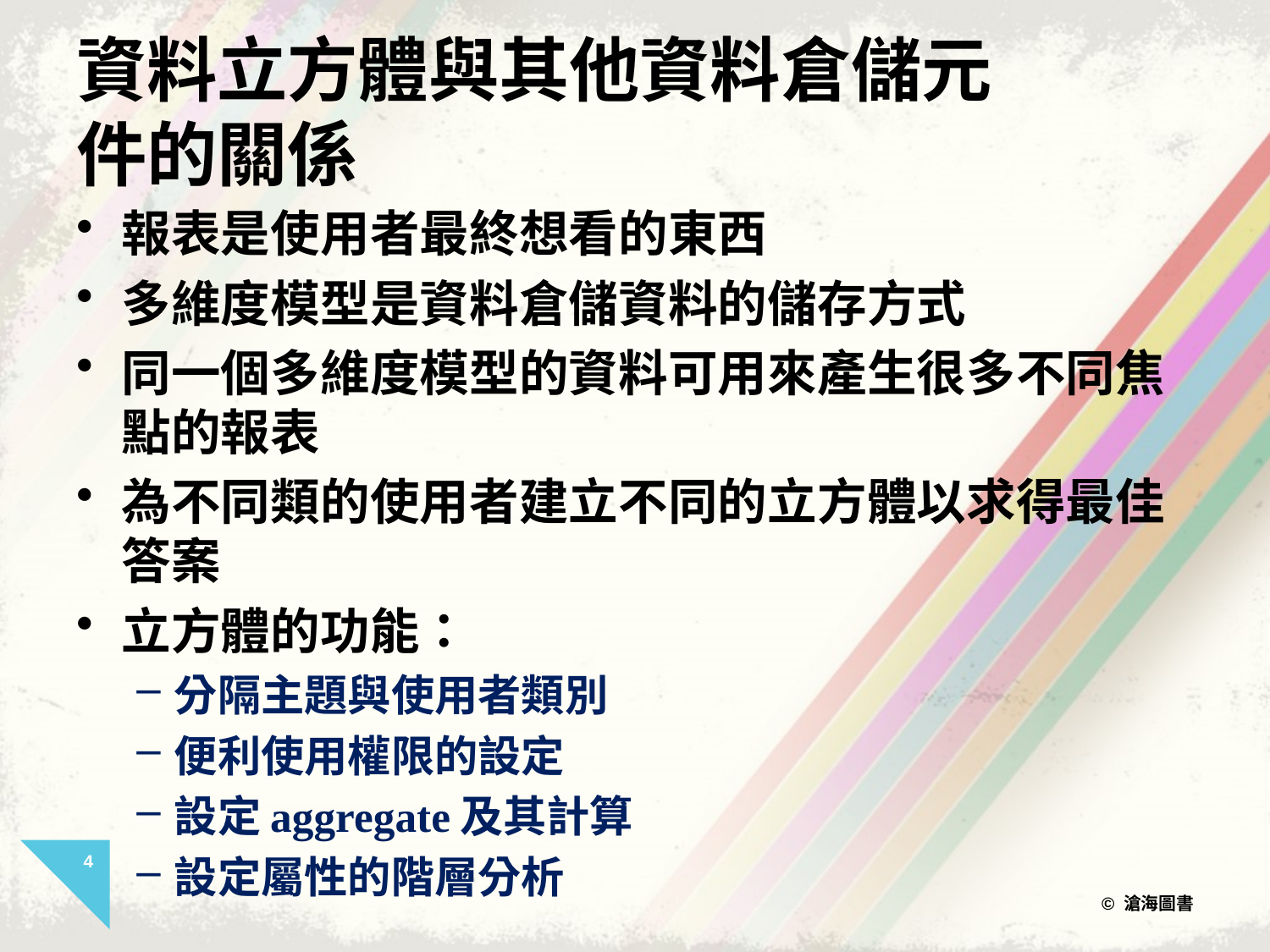

# 資料立方體與其他資料倉儲元件的關係
報表是使用者最終想看的東西
多維度模型是資料倉儲資料的儲存方式
同一個多維度模型的資料可用來產生很多不同焦點的報表
為不同類的使用者建立不同的立方體以求得最佳答案
立方體的功能：
分隔主題與使用者類別
便利使用權限的設定
設定aggregate及其計算
設定屬性的階層分析
4
© 滄海圖書